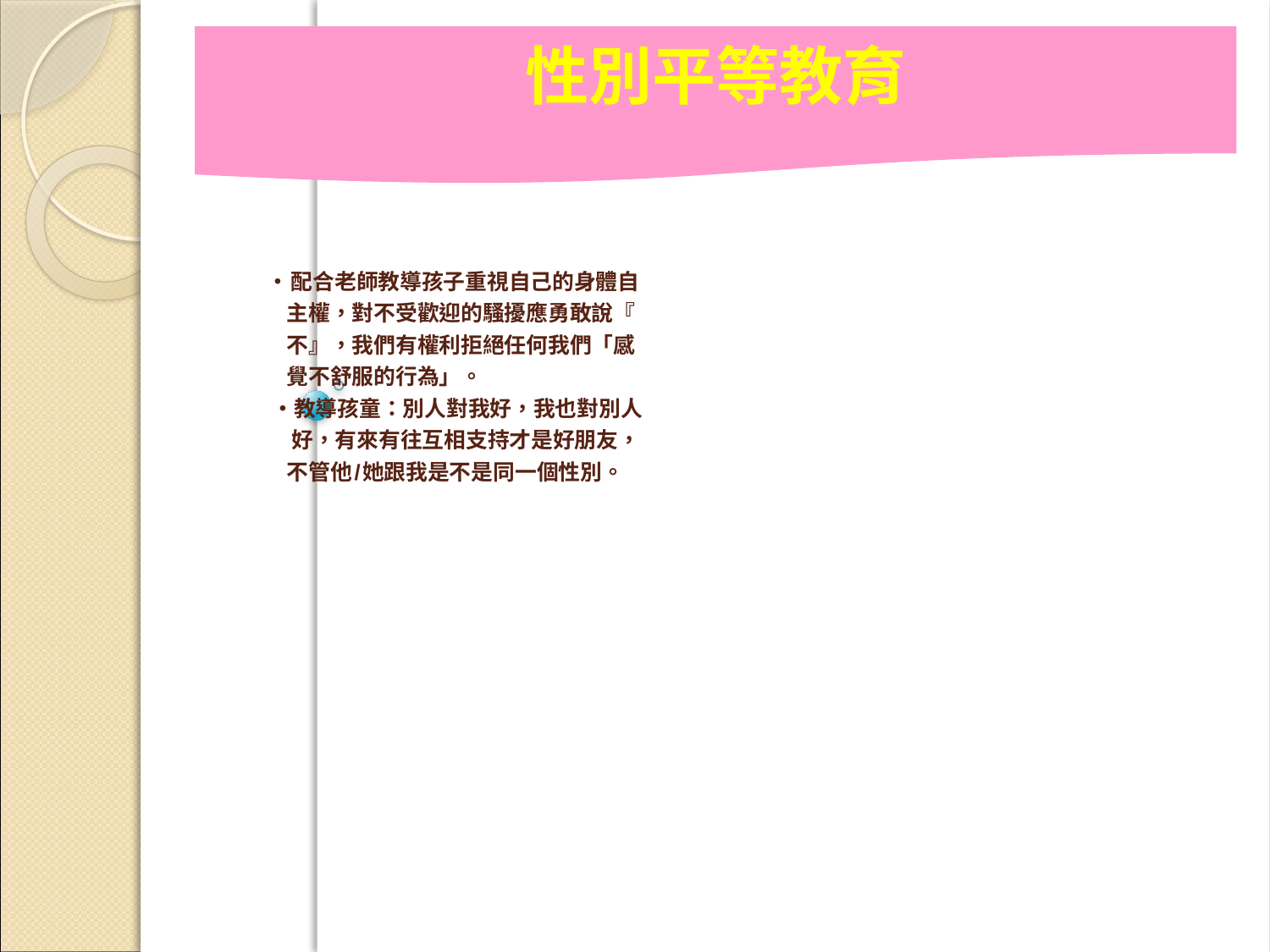

性別平等教育
# ‧配合老師教導孩子重視自己的身體自 主權，對不受歡迎的騷擾應勇敢說『 不』，我們有權利拒絕任何我們「感 覺不舒服的行為」。 ‧教導孩童：別人對我好，我也對別人 好，有來有往互相支持才是好朋友， 不管他/她跟我是不是同一個性別。